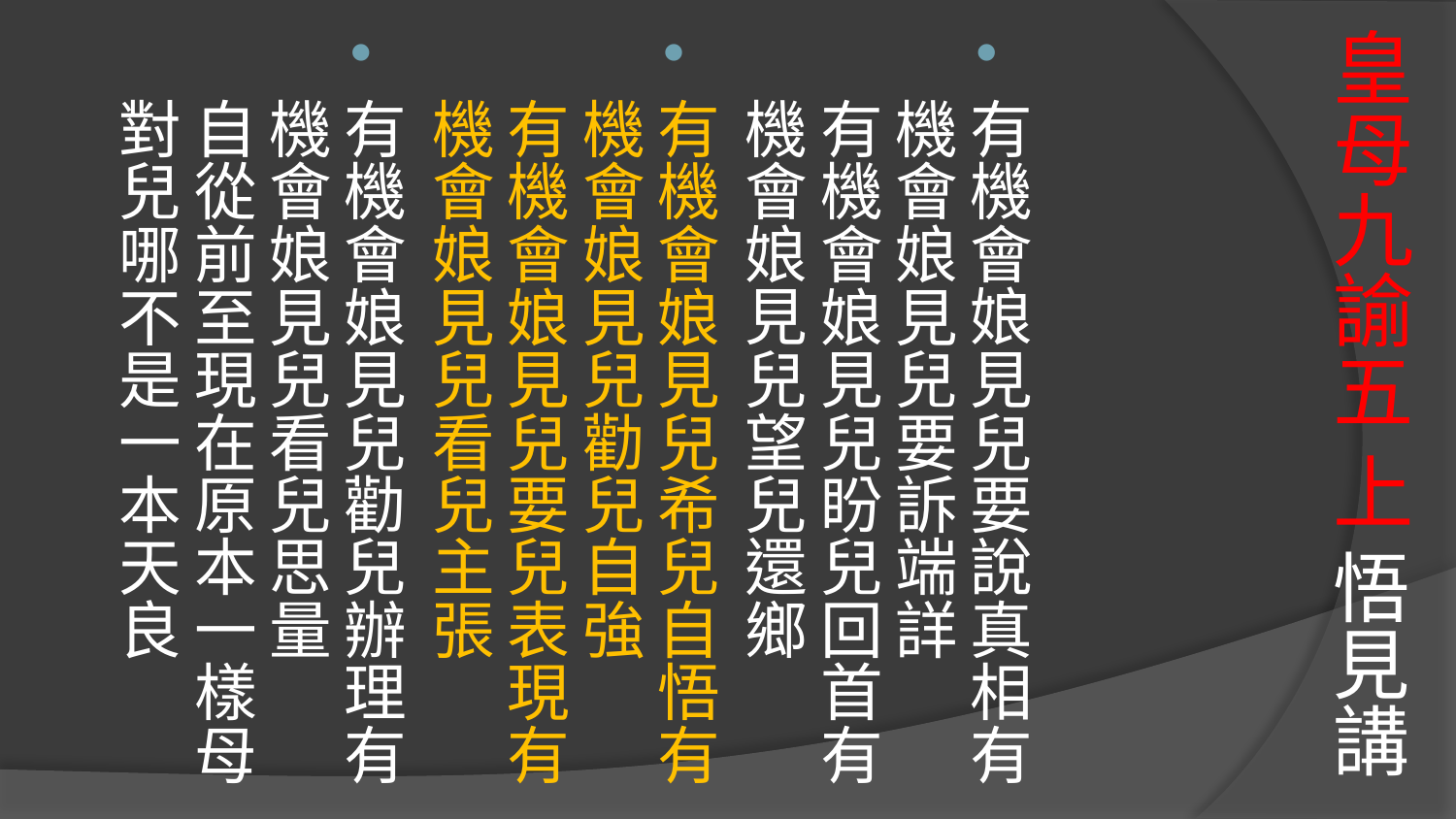

# 皇母九諭五 上 悟見講
有機會娘見兒要說真相有機會娘見兒要訴端詳
有機會娘見兒盼兒回首有機會娘見兒望兒還鄉
有機會娘見兒希兒自悟有機會娘見兒勸兒自強
有機會娘見兒要兒表現有機會娘見兒看兒主張
有機會娘見兒勸兒辦理有機會娘見兒看兒思量
自從前至現在原本一樣母對兒哪不是一本天良